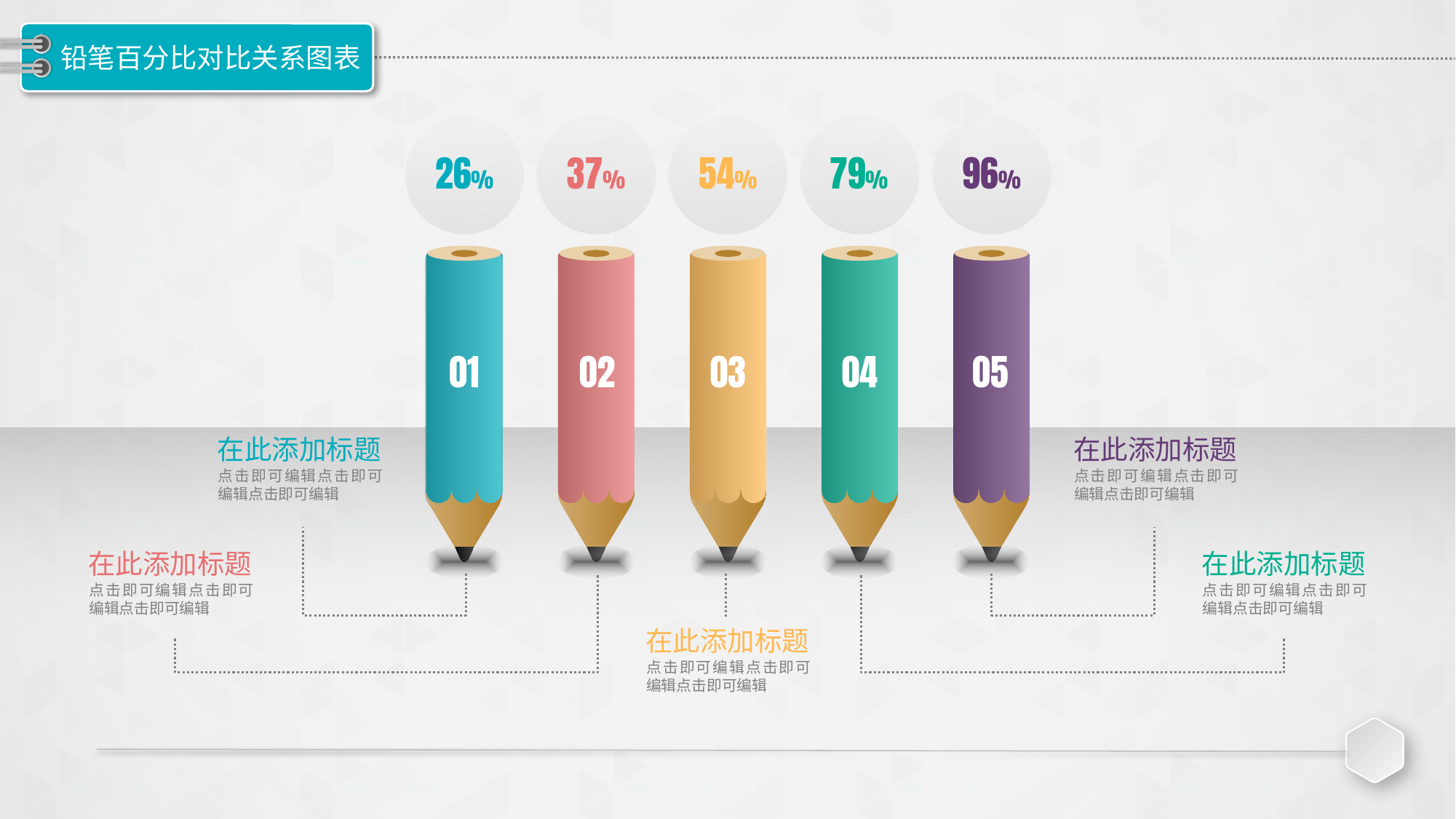

# 铅笔百分比对比关系图表

26%
37%
54%
79%
96%

01
02
03
04
05
在此添加标题
点击即可编辑点击即可编辑点击即可编辑
在此添加标题
点击即可编辑点击即可编辑点击即可编辑

在此添加标题
点击即可编辑点击即可编辑点击即可编辑
在此添加标题
点击即可编辑点击即可编辑点击即可编辑

在此添加标题
点击即可编辑点击即可编辑点击即可编辑
3